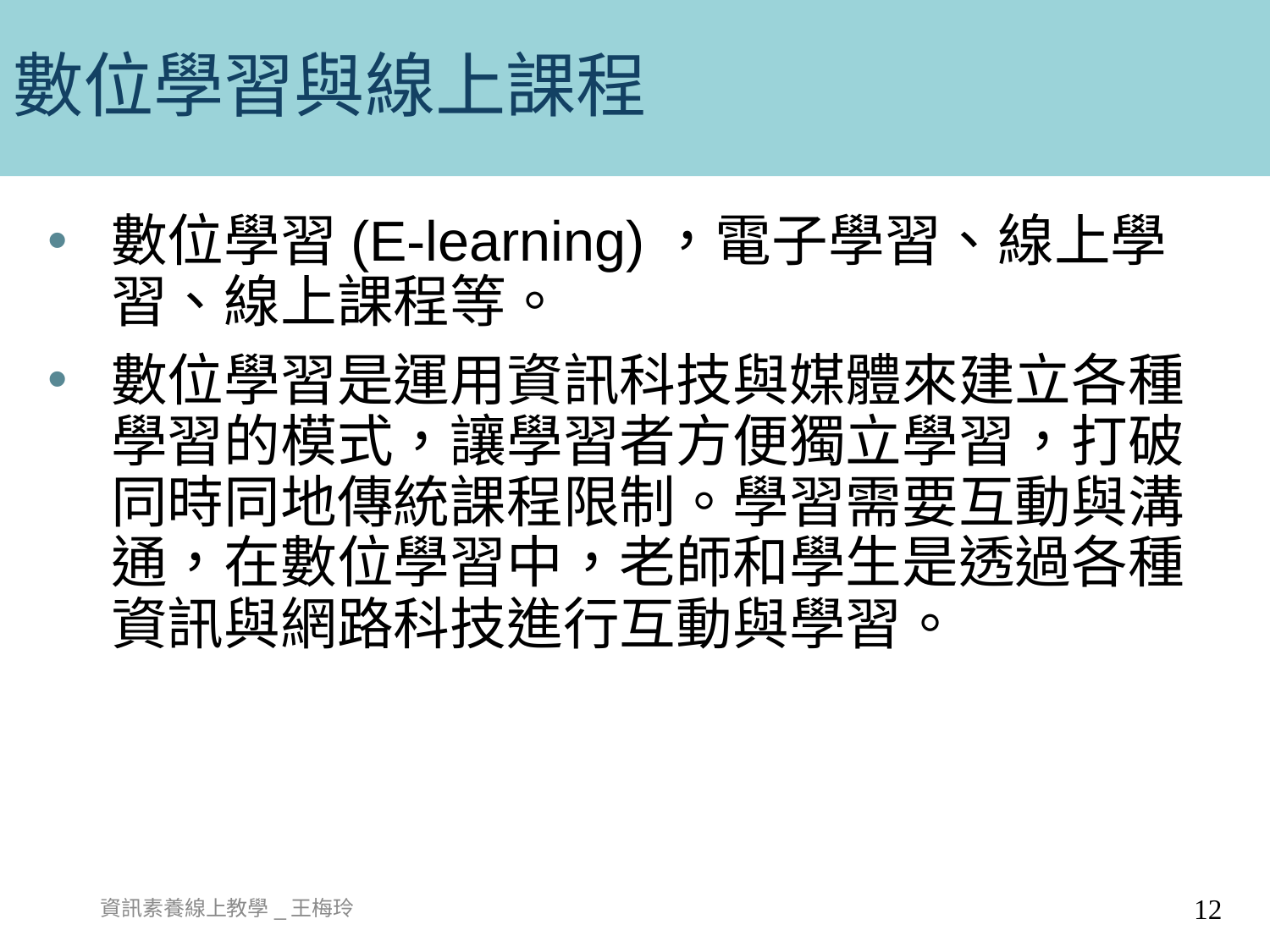

# 數位學習與線上課程
數位學習(E-learning)，電子學習、線上學習、線上課程等。
數位學習是運用資訊科技與媒體來建立各種學習的模式，讓學習者方便獨立學習，打破同時同地傳統課程限制。學習需要互動與溝通，在數位學習中，老師和學生是透過各種資訊與網路科技進行互動與學習。
資訊素養線上教學_王梅玲
12